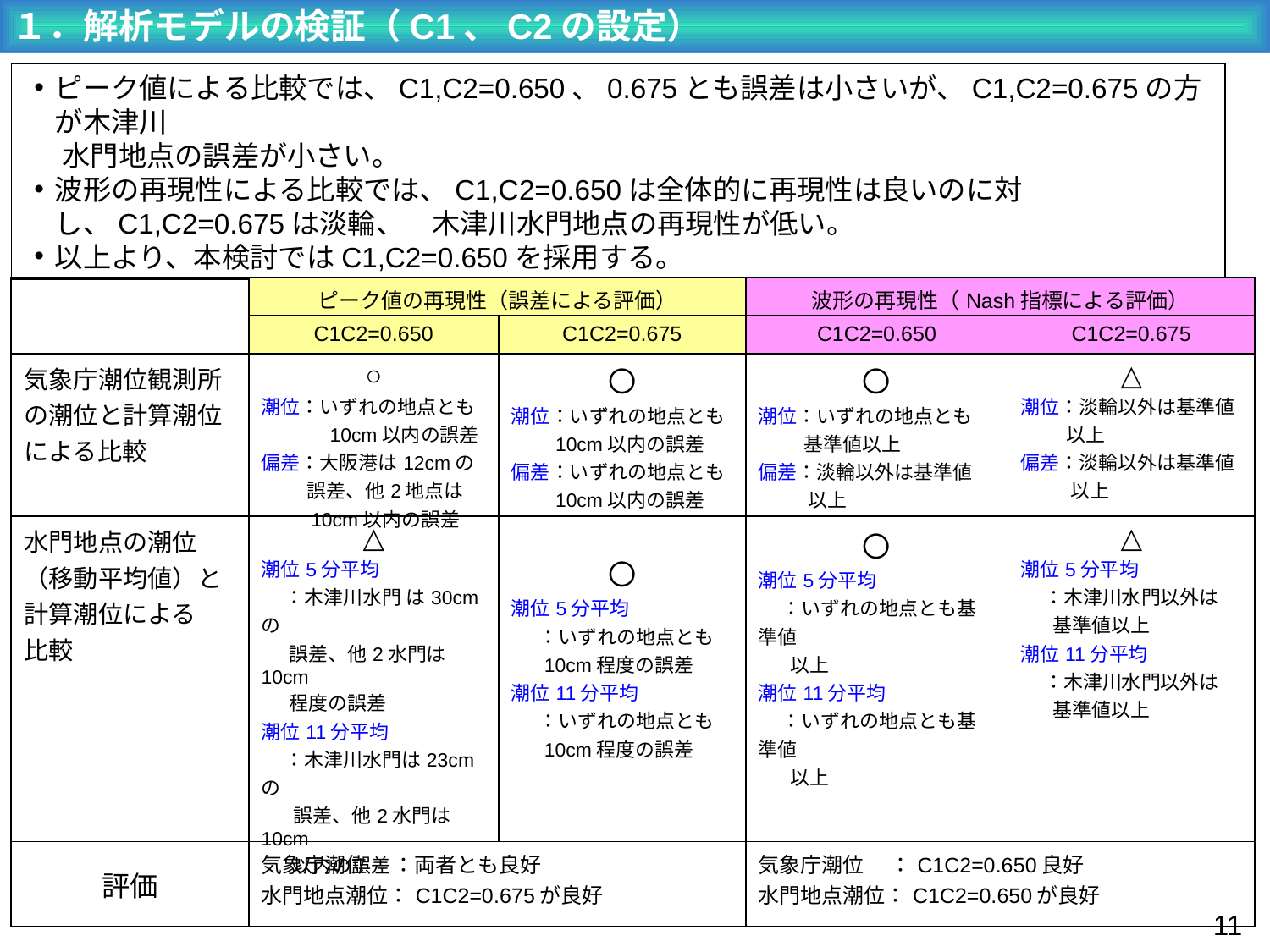

１．解析モデルの検証（C1、C2の設定）
ピーク値による比較では、C1,C2=0.650、0.675とも誤差は小さいが、C1,C2=0.675の方が木津川
　水門地点の誤差が小さい。
波形の再現性による比較では、C1,C2=0.650は全体的に再現性は良いのに対し、C1,C2=0.675は淡輪、　木津川水門地点の再現性が低い。
以上より、本検討ではC1,C2=0.650を採用する。
|  | ピーク値の再現性（誤差による評価） |  | 波形の再現性（Nash指標による評価） |  |
| --- | --- | --- | --- | --- |
|  | C1C2=0.650 | C1C2=0.675 | C1C2=0.650 | C1C2=0.675 |
| 気象庁潮位観測所の潮位と計算潮位による比較 | ○ 潮位：いずれの地点とも 　　　 10cm以内の誤差 偏差：大阪港は12cmの 誤差、他2地点は 10cm以内の誤差 | 〇 潮位：いずれの地点とも 10cm以内の誤差 偏差：いずれの地点とも 10cm以内の誤差 | 〇 潮位：いずれの地点とも 基準値以上 偏差：淡輪以外は基準値 以上 | △ 潮位：淡輪以外は基準値 以上 偏差：淡輪以外は基準値 以上 |
| 水門地点の潮位 （移動平均値）と 計算潮位による 比較 | △ 潮位5分平均 ：木津川水門 は30cmの 誤差、他2水門は10cm 程度の誤差 潮位11分平均 ：木津川水門は23cmの 誤差、他2水門は10cm 以内の誤差 | 〇 潮位5分平均 ：いずれの地点とも 10cm程度の誤差 潮位11分平均 ：いずれの地点とも 10cm程度の誤差 | 〇 潮位5分平均 ：いずれの地点とも基準値 以上 潮位11分平均 ：いずれの地点とも基準値 以上 | △ 潮位5分平均 ：木津川水門以外は 基準値以上 潮位11分平均 ：木津川水門以外は 基準値以上 |
| 評価 | 気象庁潮位　 ：両者とも良好 水門地点潮位：C1C2=0.675が良好 |  | 気象庁潮位　 ：C1C2=0.650良好 水門地点潮位：C1C2=0.650が良好 |  |
11